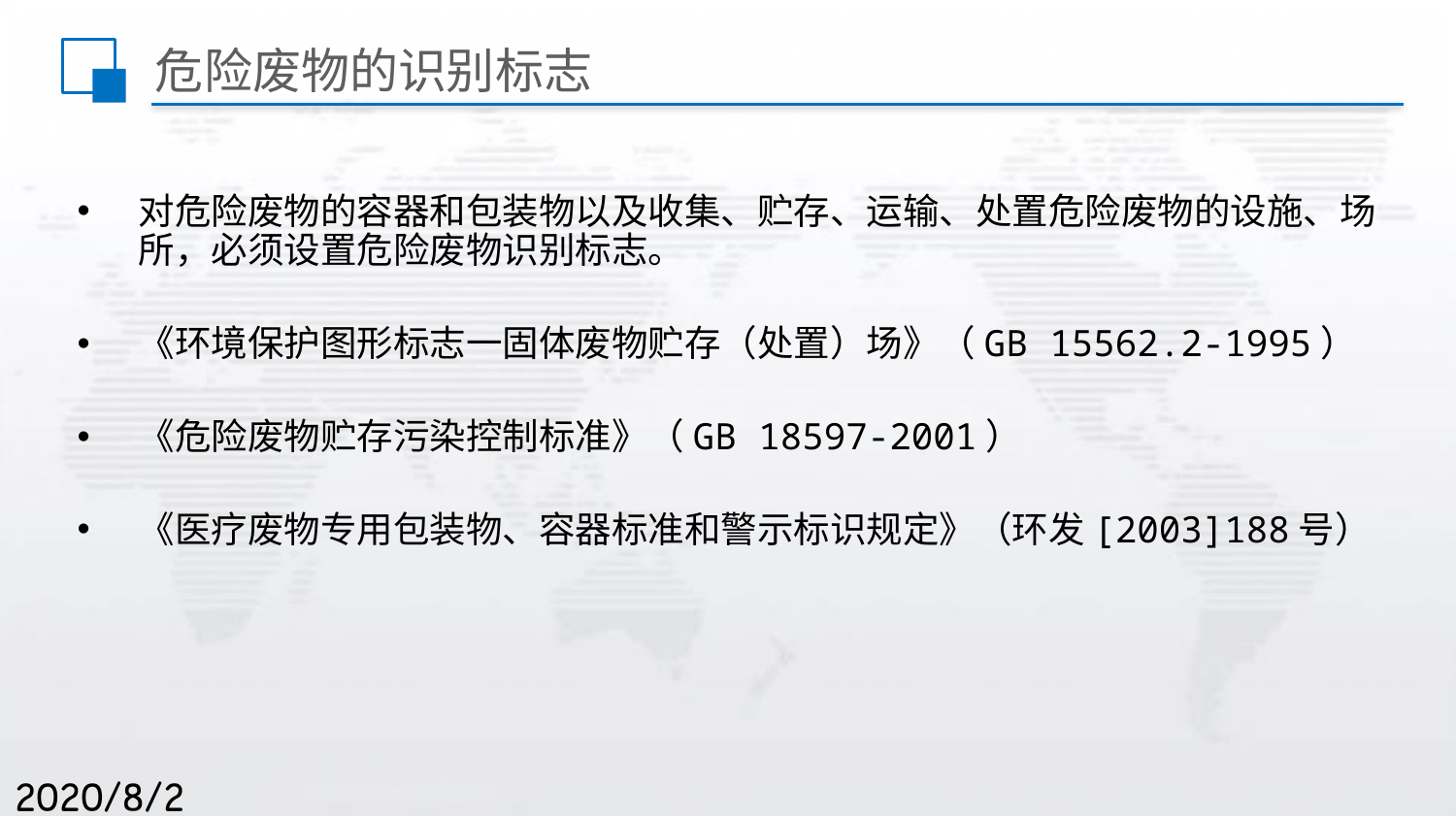

# 危险废物的识别标志
对危险废物的容器和包装物以及收集、贮存、运输、处置危险废物的设施、场所，必须设置危险废物识别标志。

《环境保护图形标志一固体废物贮存（处置）场》（GB 15562.2-1995）

《危险废物贮存污染控制标准》（GB 18597-2001）

《医疗废物专用包装物、容器标准和警示标识规定》（环发[2003]188号）
2020/8/2